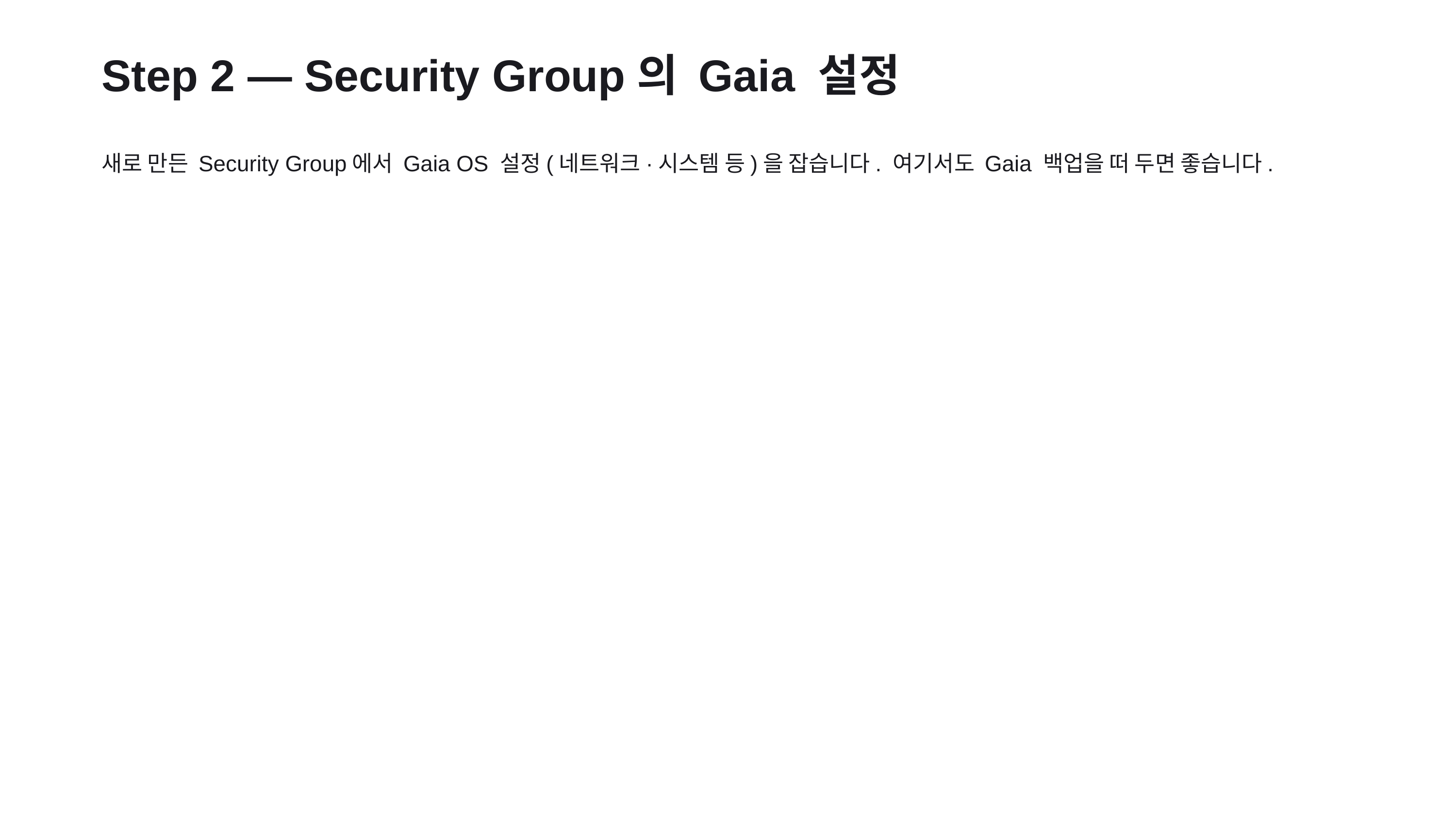

Step 2 — Security Group의 Gaia 설정
새로 만든 Security Group에서 Gaia OS 설정(네트워크·시스템 등)을 잡습니다. 여기서도 Gaia 백업을 떠 두면 좋습니다.